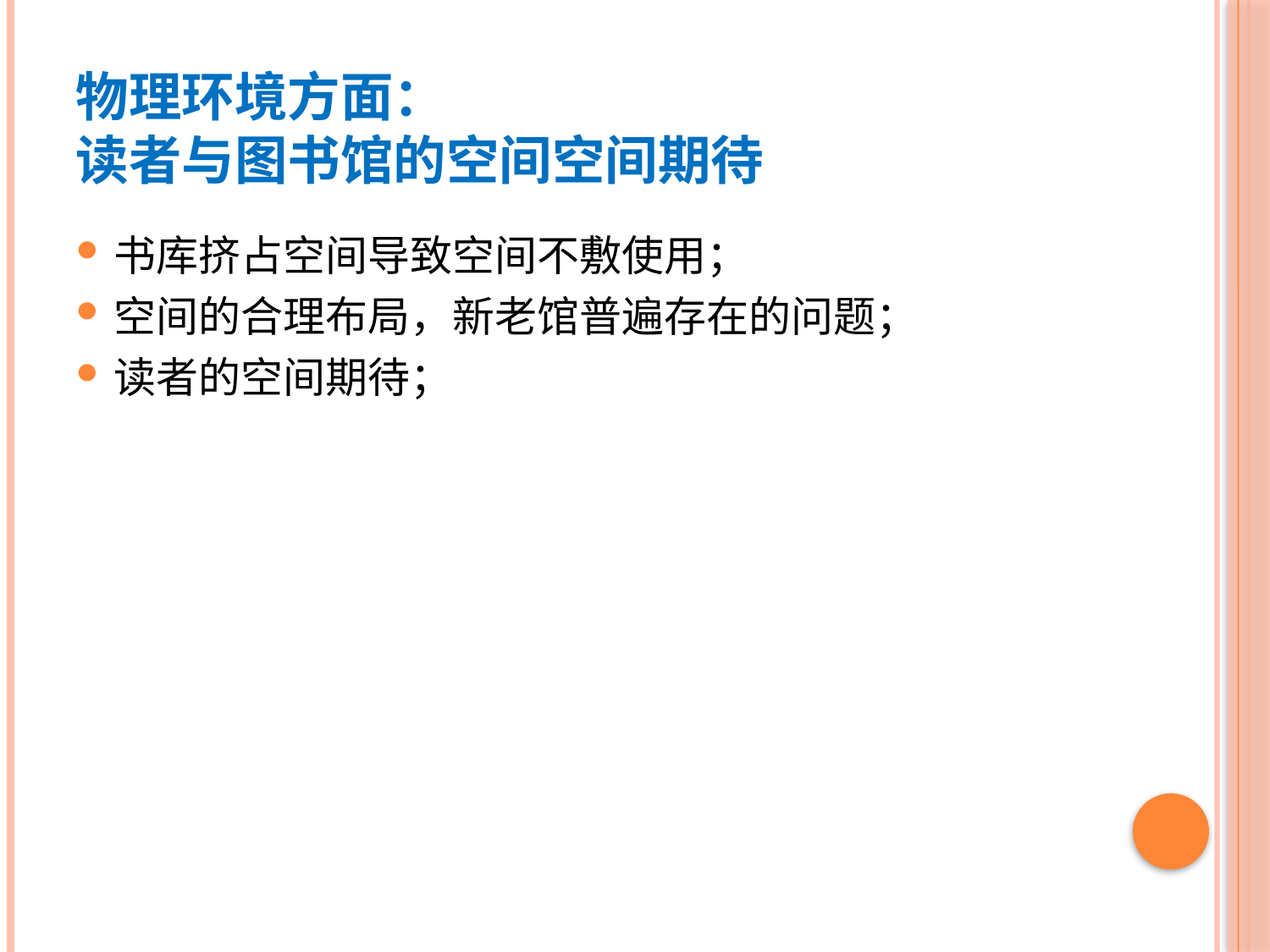

# 物理环境方面： 读者与图书馆的空间空间期待
书库挤占空间导致空间不敷使用；
空间的合理布局，新老馆普遍存在的问题；
读者的空间期待；